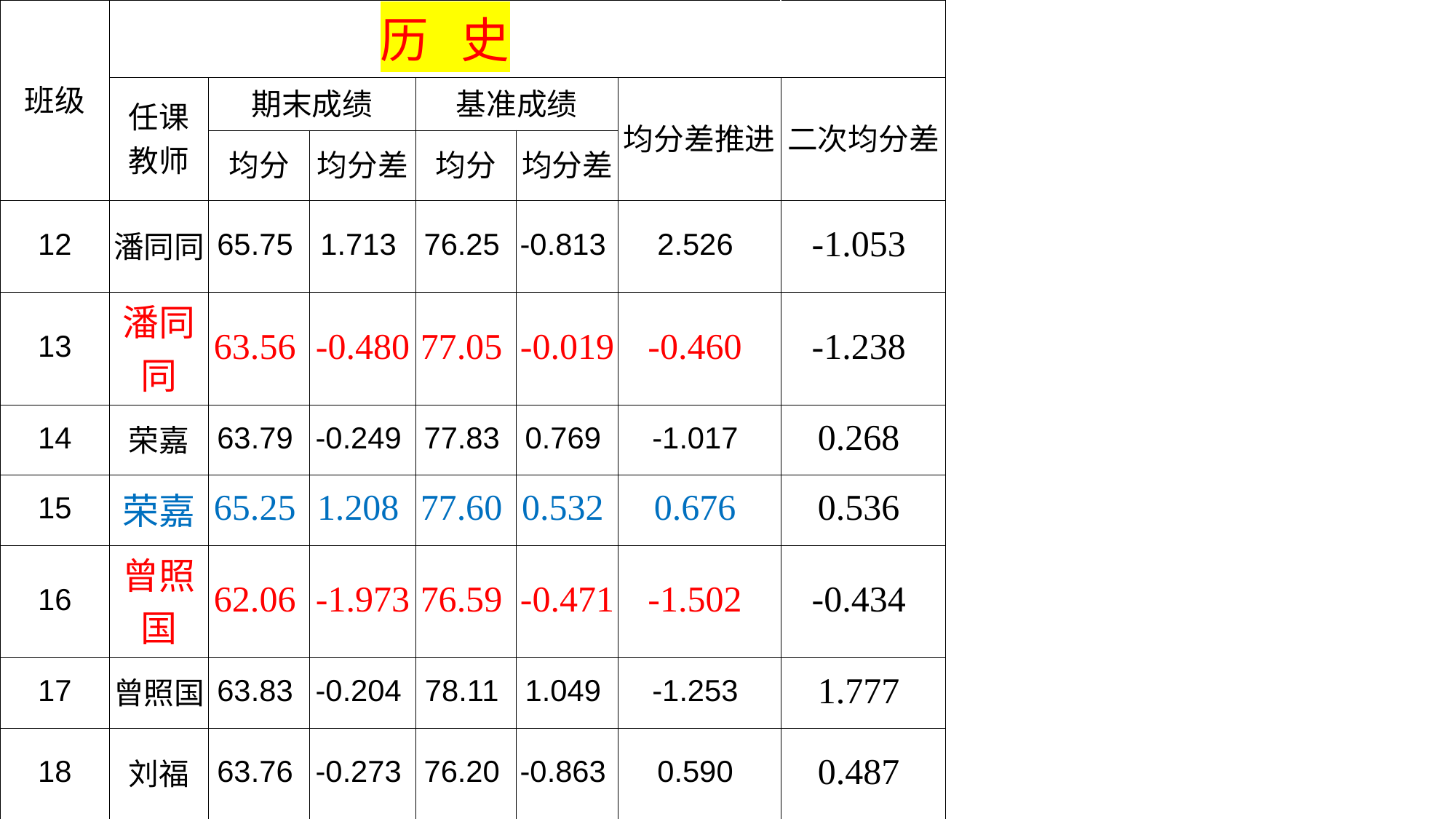

| 班级 | 历 史 |  |  |  |  |  |  |
| --- | --- | --- | --- | --- | --- | --- | --- |
|  | 任课 教师 | 期末成绩 |  | 基准成绩 |  | 均分差推进 | 二次均分差 |
|  |  | 均分 | 均分差 | 均分 | 均分差 |  |  |
| 12 | 潘同同 | 65.75 | 1.713 | 76.25 | -0.813 | 2.526 | -1.053 |
| 13 | 潘同同 | 63.56 | -0.480 | 77.05 | -0.019 | -0.460 | -1.238 |
| 14 | 荣嘉 | 63.79 | -0.249 | 77.83 | 0.769 | -1.017 | 0.268 |
| 15 | 荣嘉 | 65.25 | 1.208 | 77.60 | 0.532 | 0.676 | 0.536 |
| 16 | 曾照国 | 62.06 | -1.973 | 76.59 | -0.471 | -1.502 | -0.434 |
| 17 | 曾照国 | 63.83 | -0.204 | 78.11 | 1.049 | -1.253 | 1.777 |
| 18 | 刘福 | 63.76 | -0.273 | 76.20 | -0.863 | 0.590 | 0.487 |
| 合计 |  | 64.04 |  | 77.06 |  |  |  |